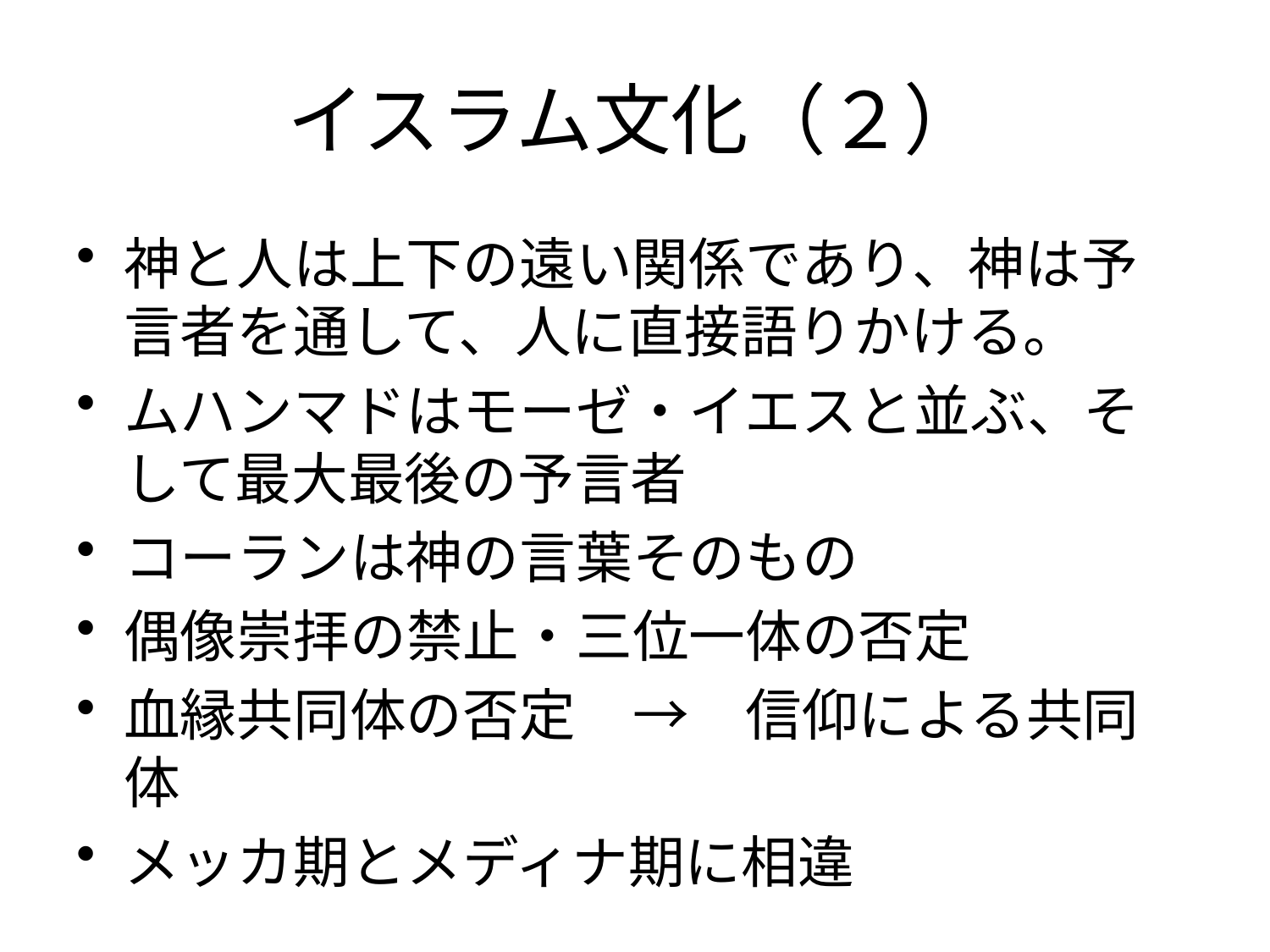

# イスラム文化（２）
神と人は上下の遠い関係であり、神は予言者を通して、人に直接語りかける。
ムハンマドはモーゼ・イエスと並ぶ、そして最大最後の予言者
コーランは神の言葉そのもの
偶像崇拝の禁止・三位一体の否定
血縁共同体の否定　→　信仰による共同体
メッカ期とメディナ期に相違